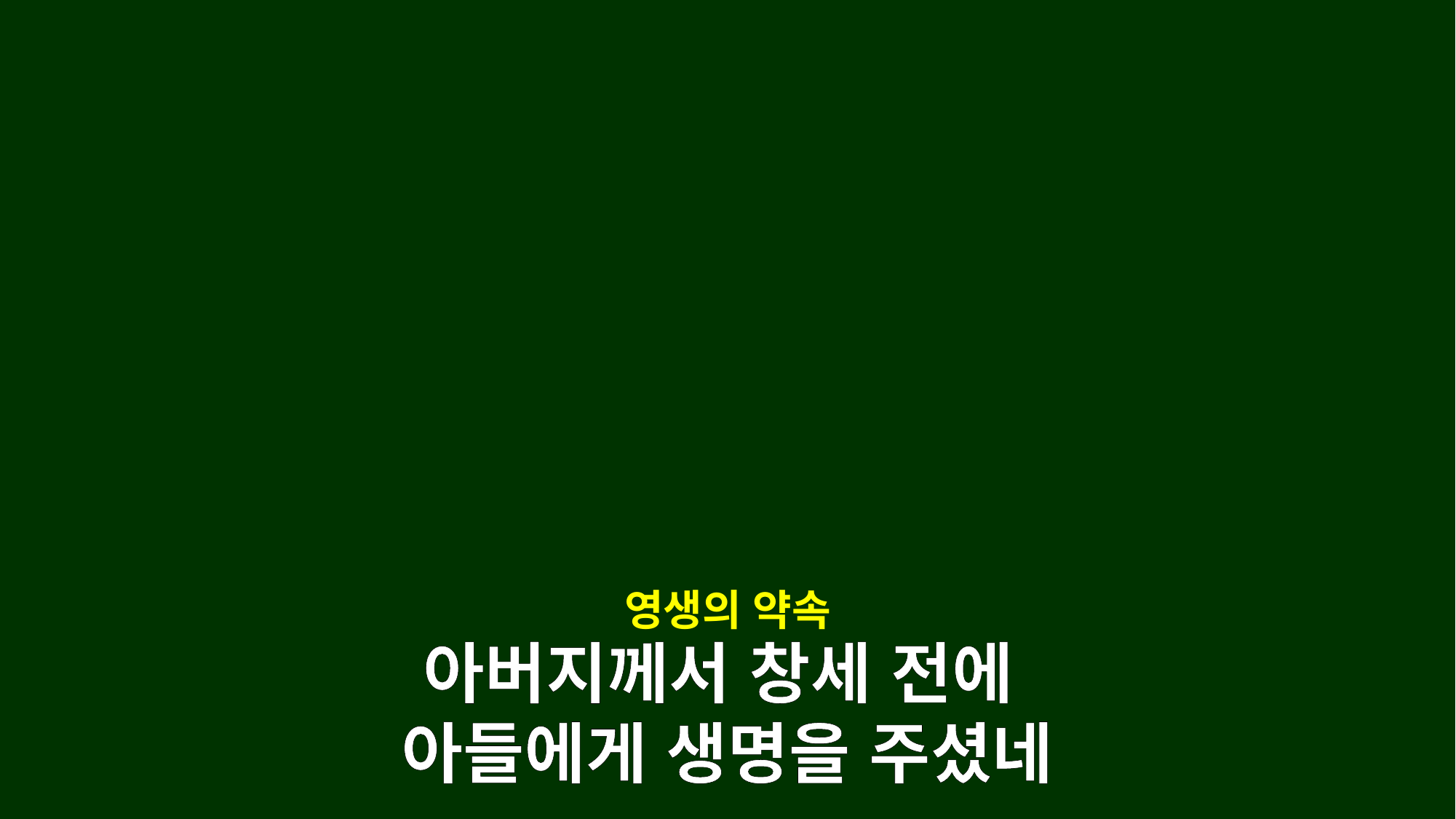

영생의 약속
아버지께서 창세 전에
아들에게 생명을 주셨네